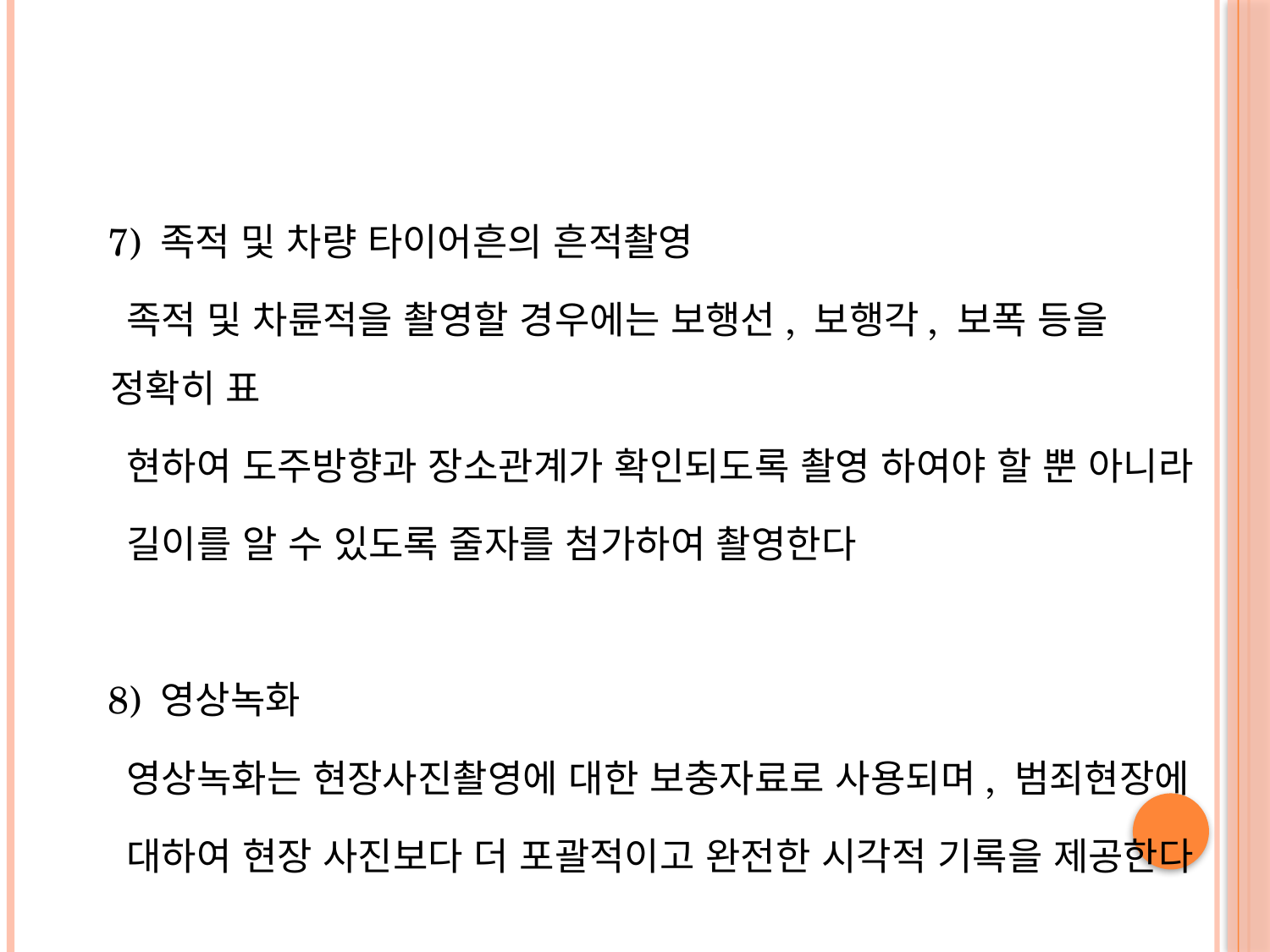

#
   7) 족적 및 차량 타이어흔의 흔적촬영
    족적 및 차륜적을 촬영할 경우에는 보행선, 보행각, 보폭 등을 정확히 표
    현하여 도주방향과 장소관계가 확인되도록 촬영 하여야 할 뿐 아니라
    길이를 알 수 있도록 줄자를 첨가하여 촬영한다

   8) 영상녹화
    영상녹화는 현장사진촬영에 대한 보충자료로 사용되며, 범죄현장에
    대하여 현장 사진보다 더 포괄적이고 완전한 시각적 기록을 제공한다